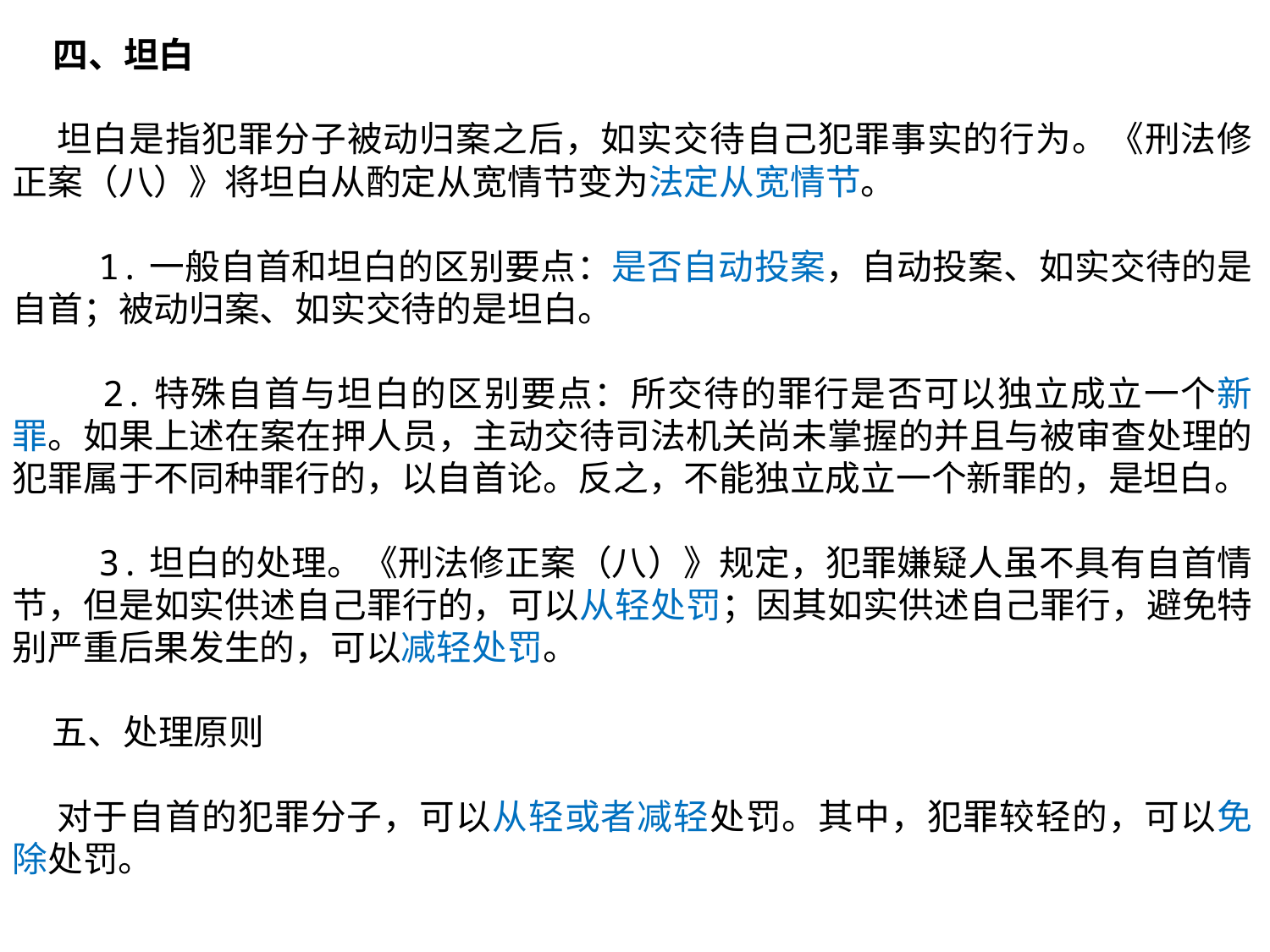

四、坦白

    坦白是指犯罪分子被动归案之后，如实交待自己犯罪事实的行为。《刑法修正案（八）》将坦白从酌定从宽情节变为法定从宽情节。

    1.一般自首和坦白的区别要点：是否自动投案，自动投案、如实交待的是自首；被动归案、如实交待的是坦白。

    2.特殊自首与坦白的区别要点：所交待的罪行是否可以独立成立一个新罪。如果上述在案在押人员，主动交待司法机关尚未掌握的并且与被审查处理的犯罪属于不同种罪行的，以自首论。反之，不能独立成立一个新罪的，是坦白。

    3.坦白的处理。《刑法修正案（八）》规定，犯罪嫌疑人虽不具有自首情节，但是如实供述自己罪行的，可以从轻处罚；因其如实供述自己罪行，避免特别严重后果发生的，可以减轻处罚。

    五、处理原则

    对于自首的犯罪分子，可以从轻或者减轻处罚。其中，犯罪较轻的，可以免除处罚。